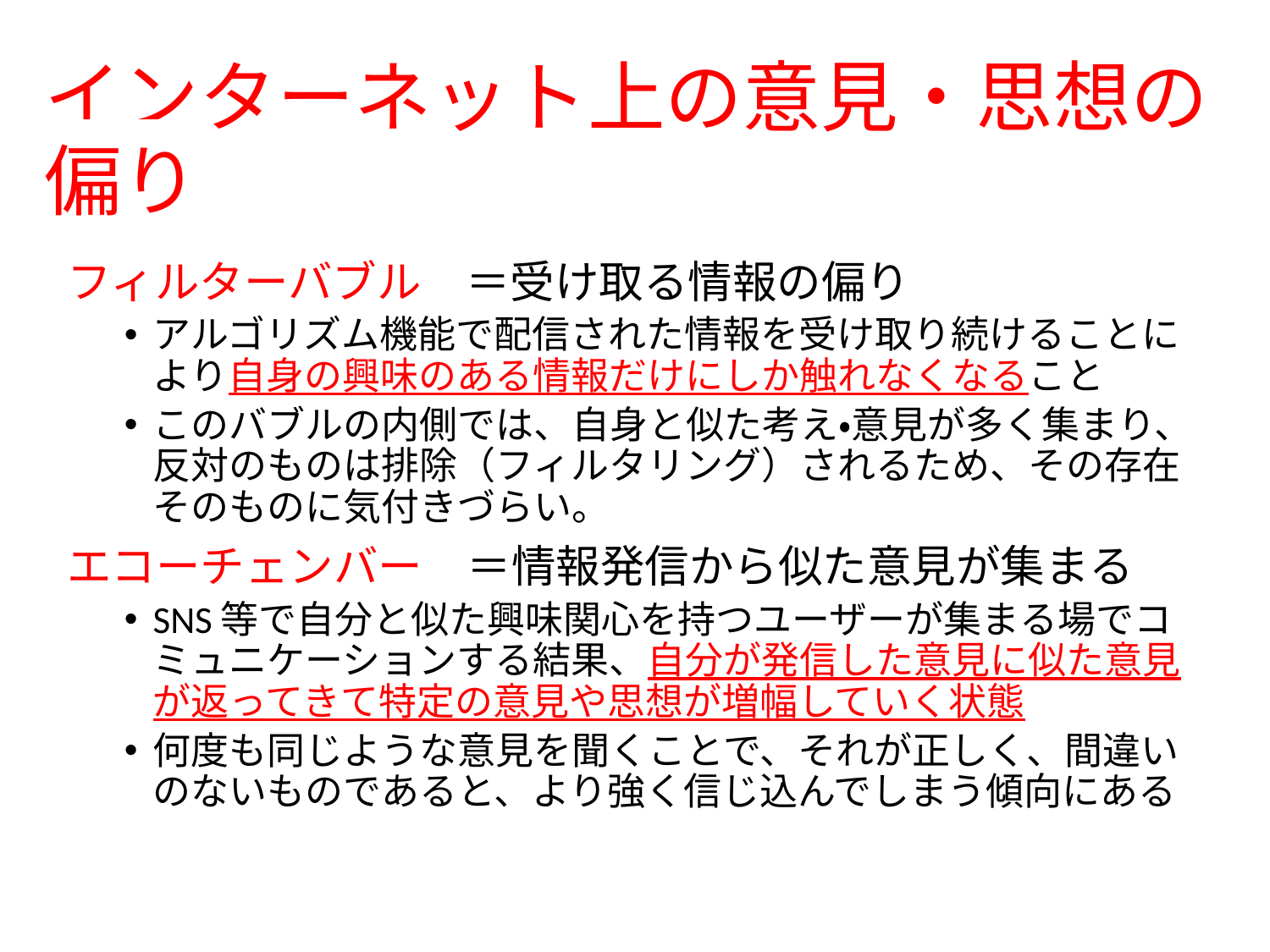

# インターネット上の意見・思想の偏り
フィルターバブル　＝受け取る情報の偏り
アルゴリズム機能で配信された情報を受け取り続けることにより自身の興味のある情報だけにしか触れなくなること
このバブルの内側では、自身と似た考え・意見が多く集まり、反対のものは排除（フィルタリング）されるため、その存在そのものに気付きづらい。
エコーチェンバー　＝情報発信から似た意見が集まる
SNS等で自分と似た興味関心を持つユーザーが集まる場でコミュニケーションする結果、自分が発信した意見に似た意見が返ってきて特定の意見や思想が増幅していく状態
何度も同じような意見を聞くことで、それが正しく、間違いのないものであると、より強く信じ込んでしまう傾向にある